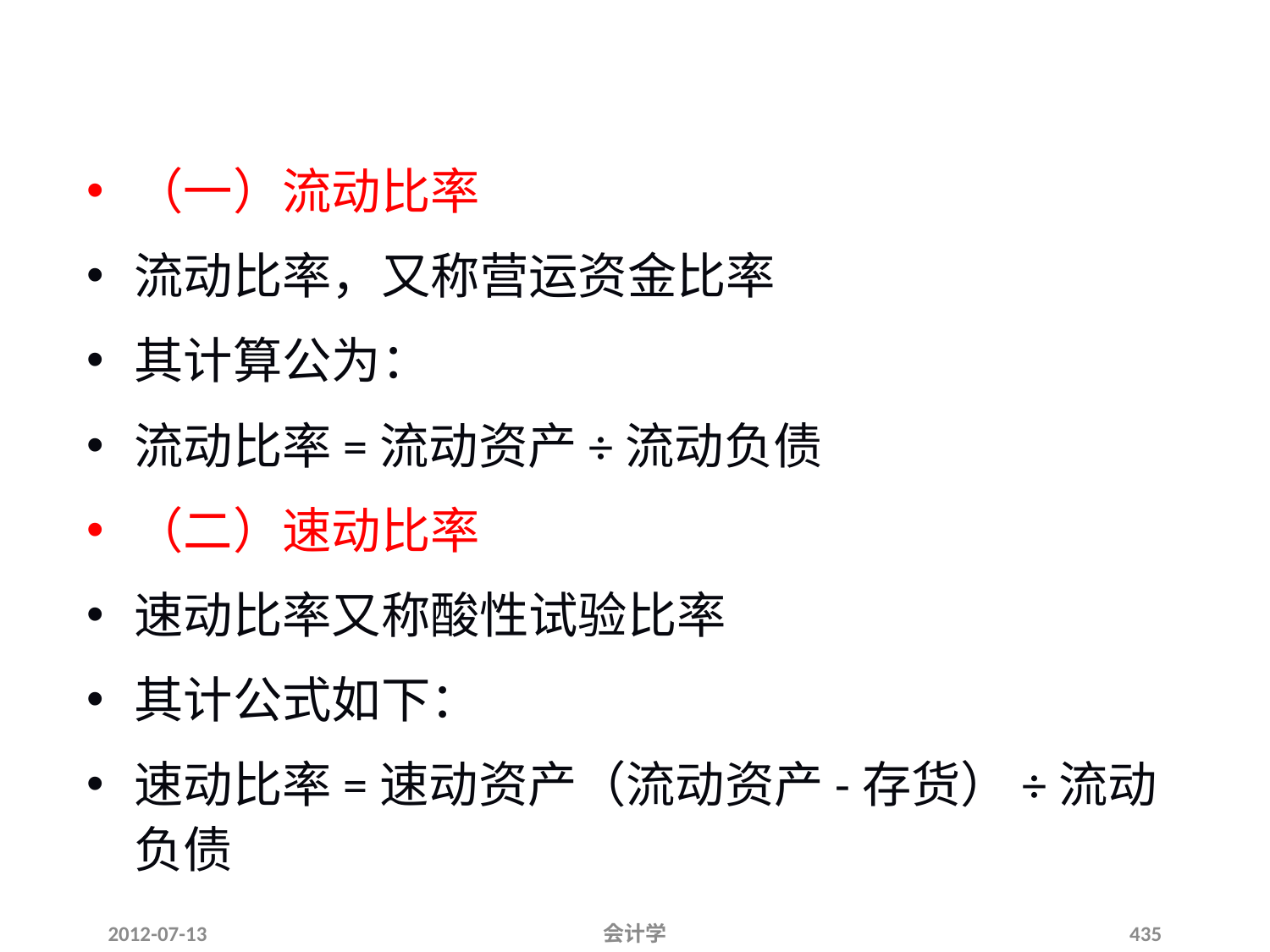

（一）流动比率
流动比率，又称营运资金比率
其计算公为：
流动比率=流动资产÷流动负债
（二）速动比率
速动比率又称酸性试验比率
其计公式如下：
速动比率=速动资产（流动资产-存货）÷流动负债
2012-07-13
会计学
435